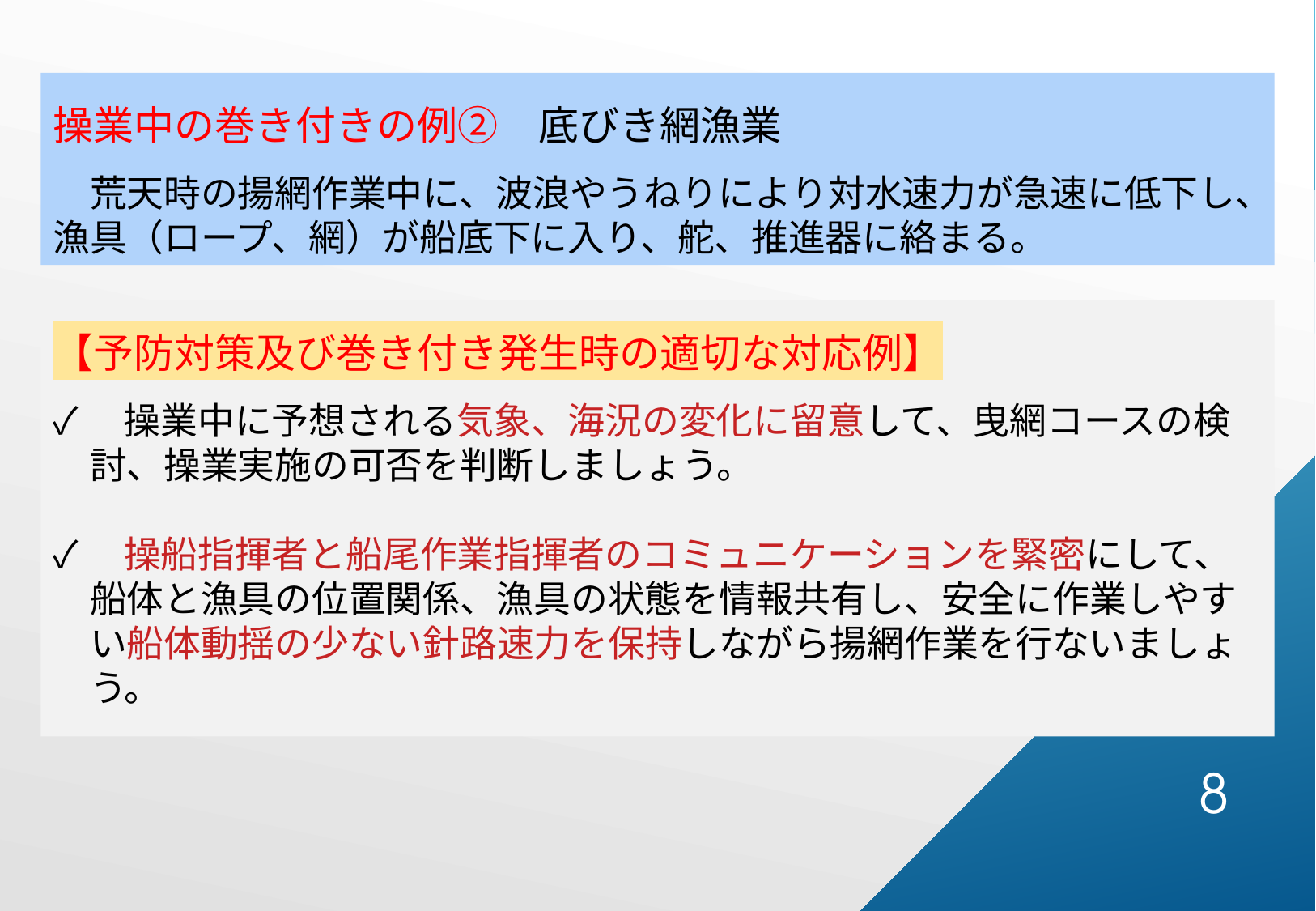

操業中の巻き付きの例②　底びき網漁業

　荒天時の揚網作業中に、波浪やうねりにより対水速力が急速に低下し、漁具（ロープ、網）が船底下に入り、舵、推進器に絡まる。

【予防対策及び巻き付き発生時の適切な対応例】

✓　操業中に予想される気象、海況の変化に留意して、曳網コースの検
　討、操業実施の可否を判断しましょう。

✓　操船指揮者と船尾作業指揮者のコミュニケーションを緊密にして、
　船体と漁具の位置関係、漁具の状態を情報共有し、安全に作業しやす
　い船体動揺の少ない針路速力を保持しながら揚網作業を行ないましょ
　う。

8